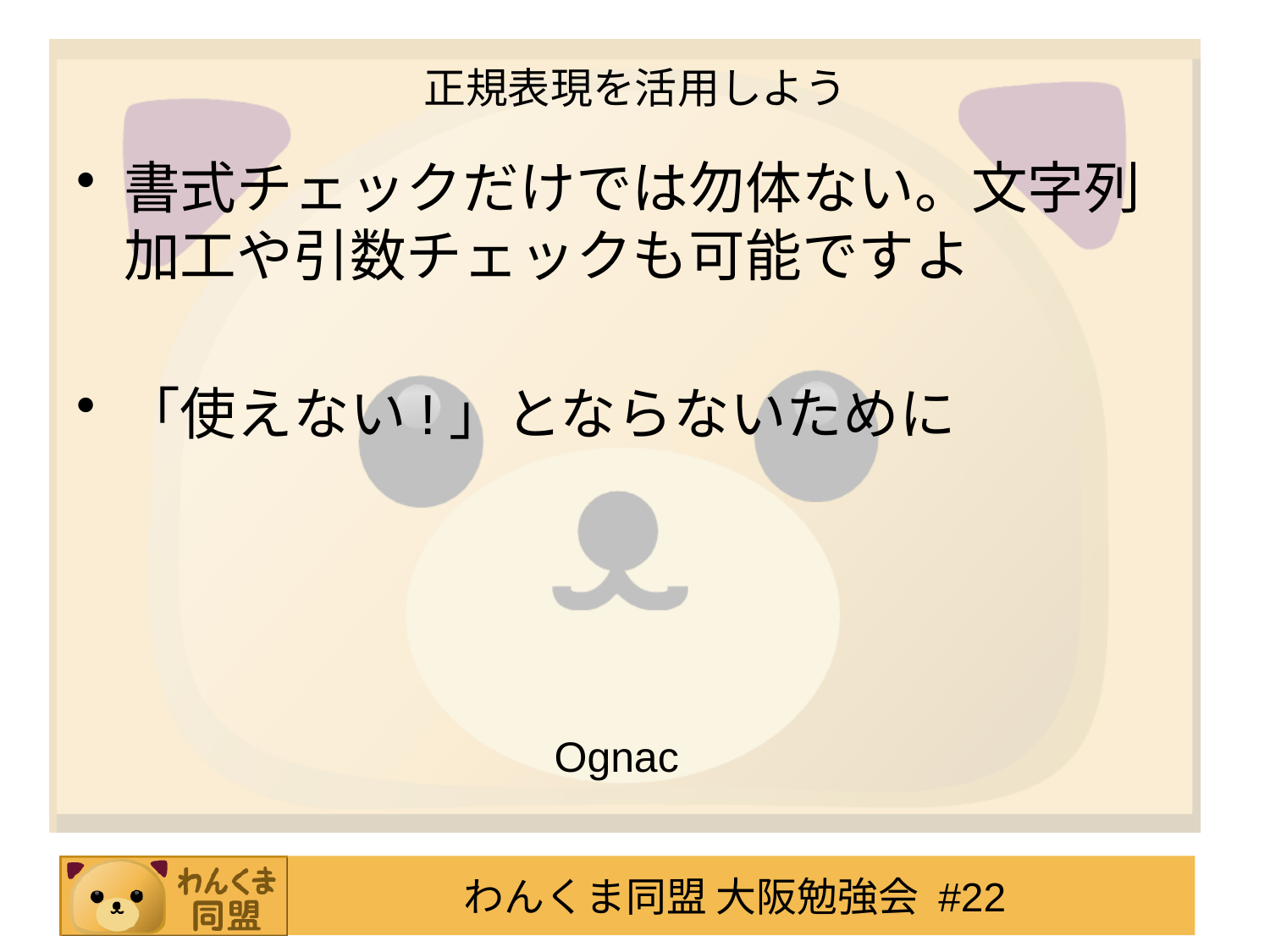

# 正規表現を活用しよう
書式チェックだけでは勿体ない。文字列加工や引数チェックも可能ですよ

「使えない!」とならないために

Ognac